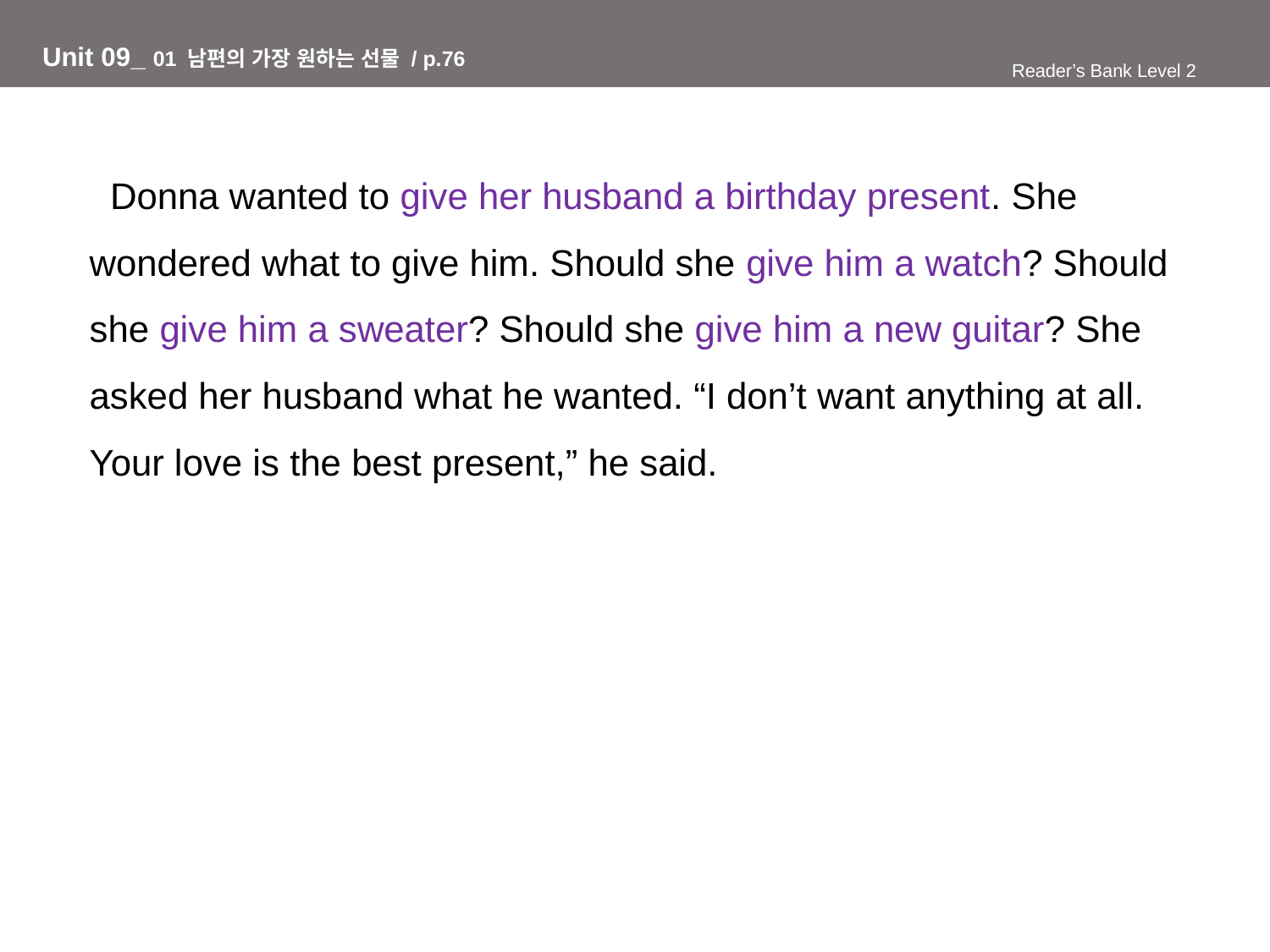

# Unit 09_ 01 남편의 가장 원하는 선물 / p.76
Reader’s Bank Level 2

  Donna wanted to give her husband a birthday present. She wondered what to give him. Should she give him a watch? Should she give him a sweater? Should she give him a new guitar? She asked her husband what he wanted. “I don’t want anything at all. Your love is the best present,” he said.